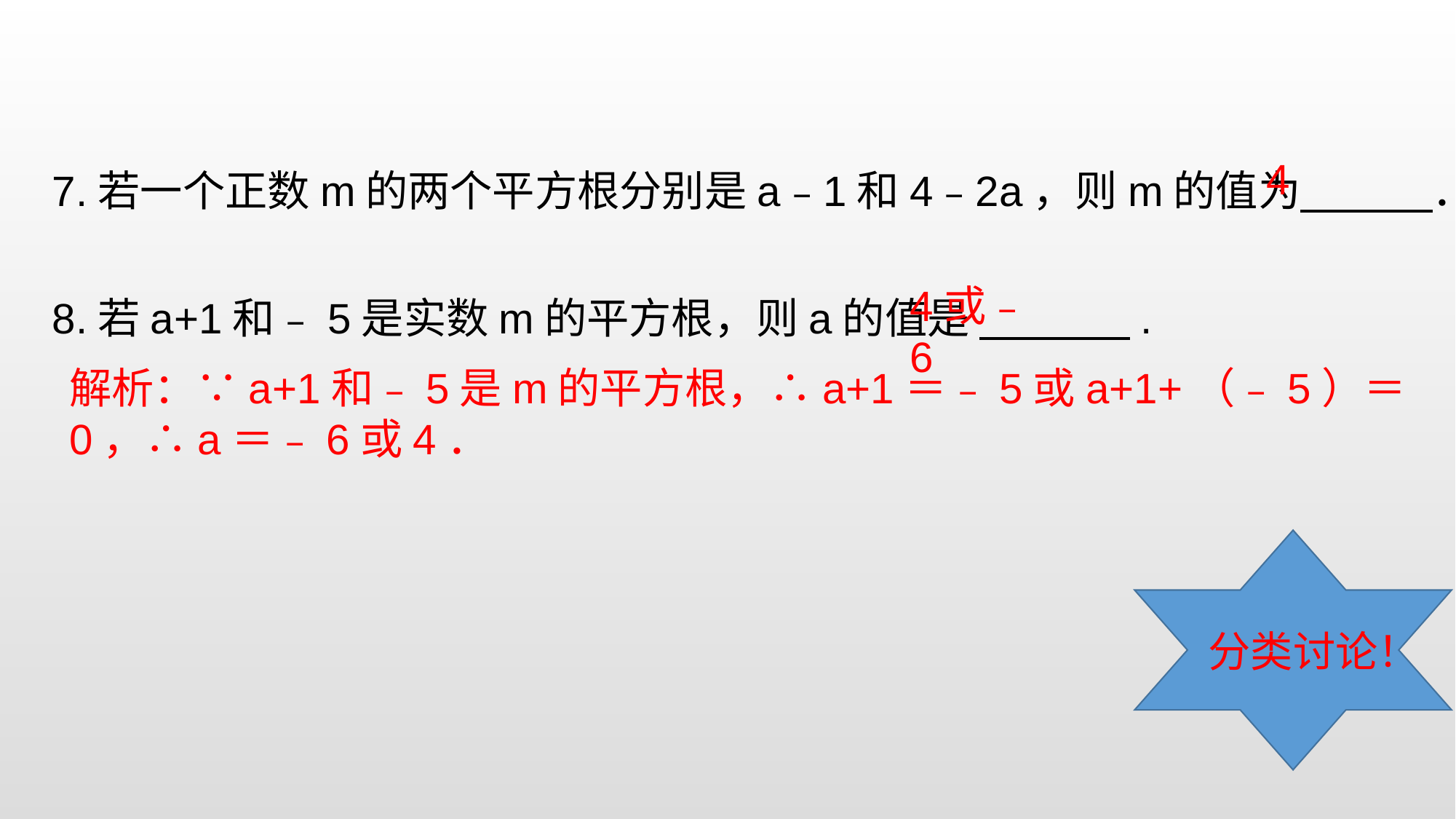

7.若一个正数m的两个平方根分别是a﹣1和4﹣2a，则m的值为　     　．
8.若a+1和﹣5是实数m的平方根，则a的值是        　　.
4
4或﹣6
解析：∵a+1和﹣5是m的平方根，∴a+1＝﹣5或a+1+（﹣5）＝0，∴a＝﹣6或4．

分类讨论！